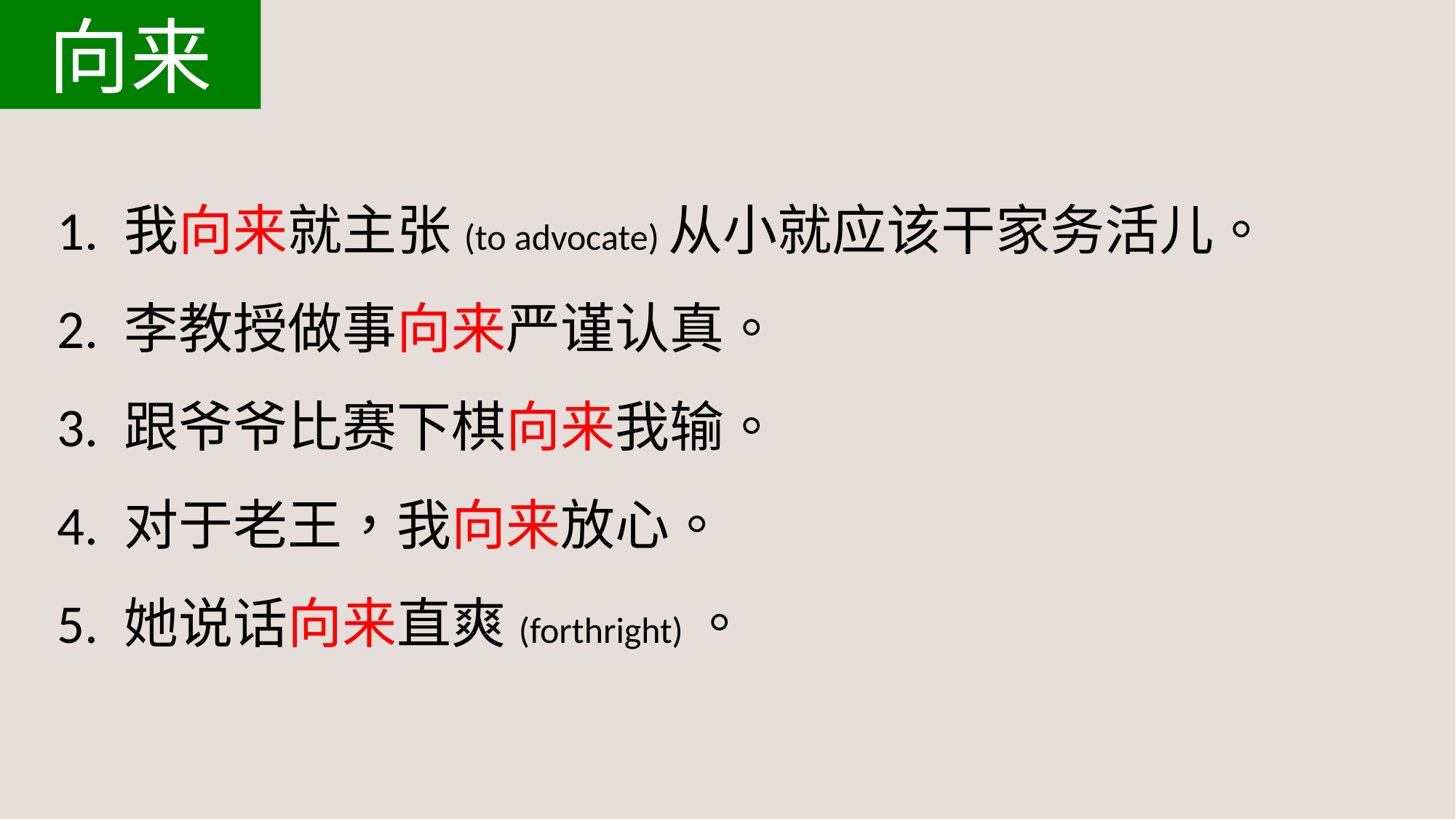

向来
1. 我向来就主张(to advocate)从小就应该干家务活儿。
2. 李教授做事向来严谨认真。
3. 跟爷爷比赛下棋向来我输。
4. 对于老王，我向来放心。
5. 她说话向来直爽(forthright)。